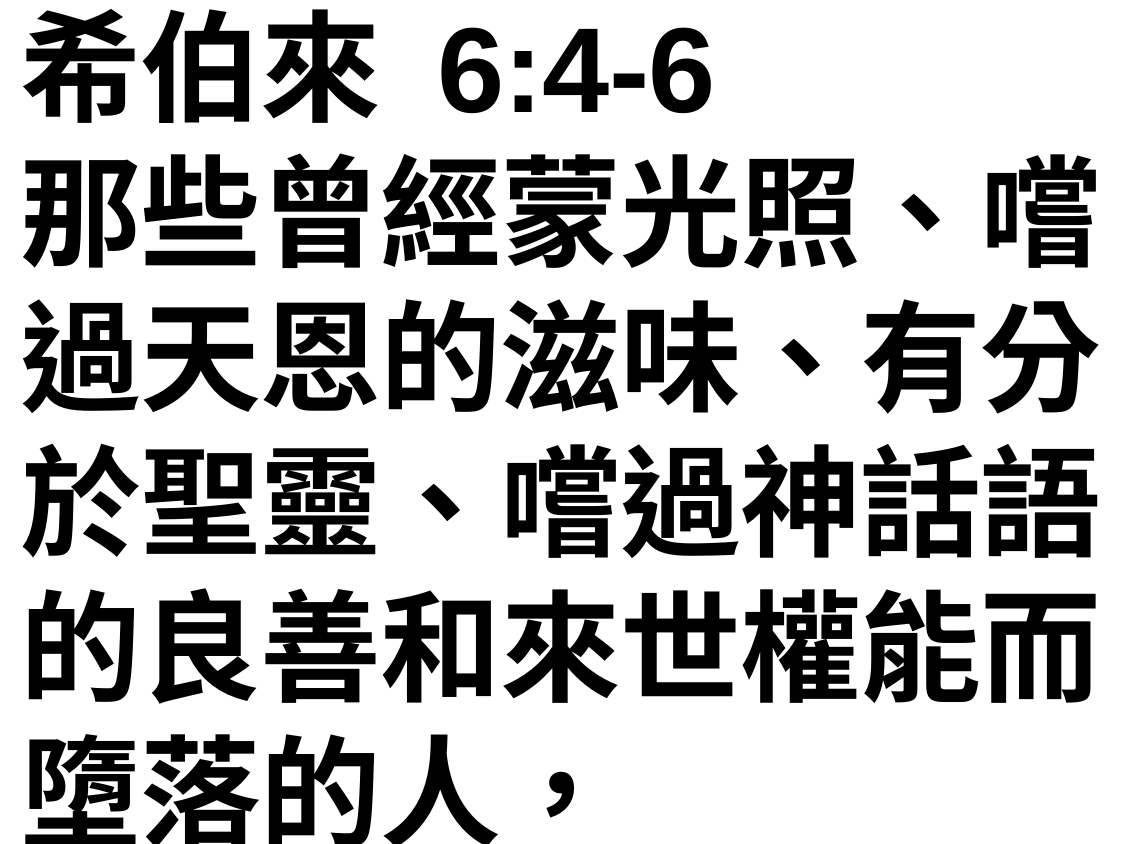

希伯來 6:4-6
那些曾經蒙光照、嚐過天恩的滋味、有分於聖靈、嚐過神話語的良善和來世權能而墮落的人，
是不可能被帶回悔改。令他們失望的是，他們再次將神的兒子釘在十字架上，並使他受到公眾的羞辱。